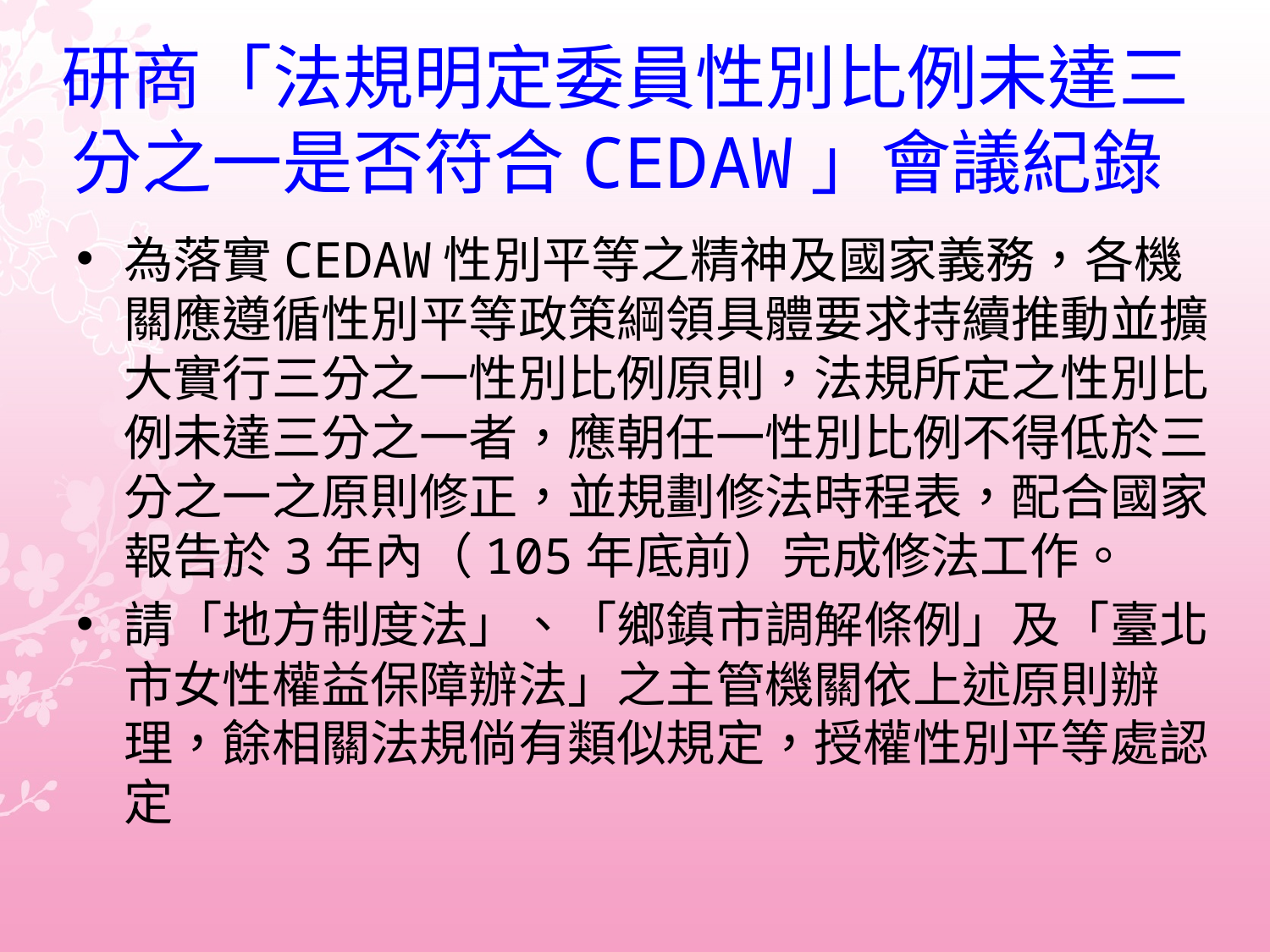

# 研商「法規明定委員性別比例未達三分之一是否符合CEDAW」會議紀錄
為落實CEDAW性別平等之精神及國家義務，各機關應遵循性別平等政策綱領具體要求持續推動並擴大實行三分之一性別比例原則，法規所定之性別比例未達三分之一者，應朝任一性別比例不得低於三分之一之原則修正，並規劃修法時程表，配合國家報告於3年內（105年底前）完成修法工作。
請「地方制度法」、「鄉鎮市調解條例」及「臺北市女性權益保障辦法」之主管機關依上述原則辦理，餘相關法規倘有類似規定，授權性別平等處認定